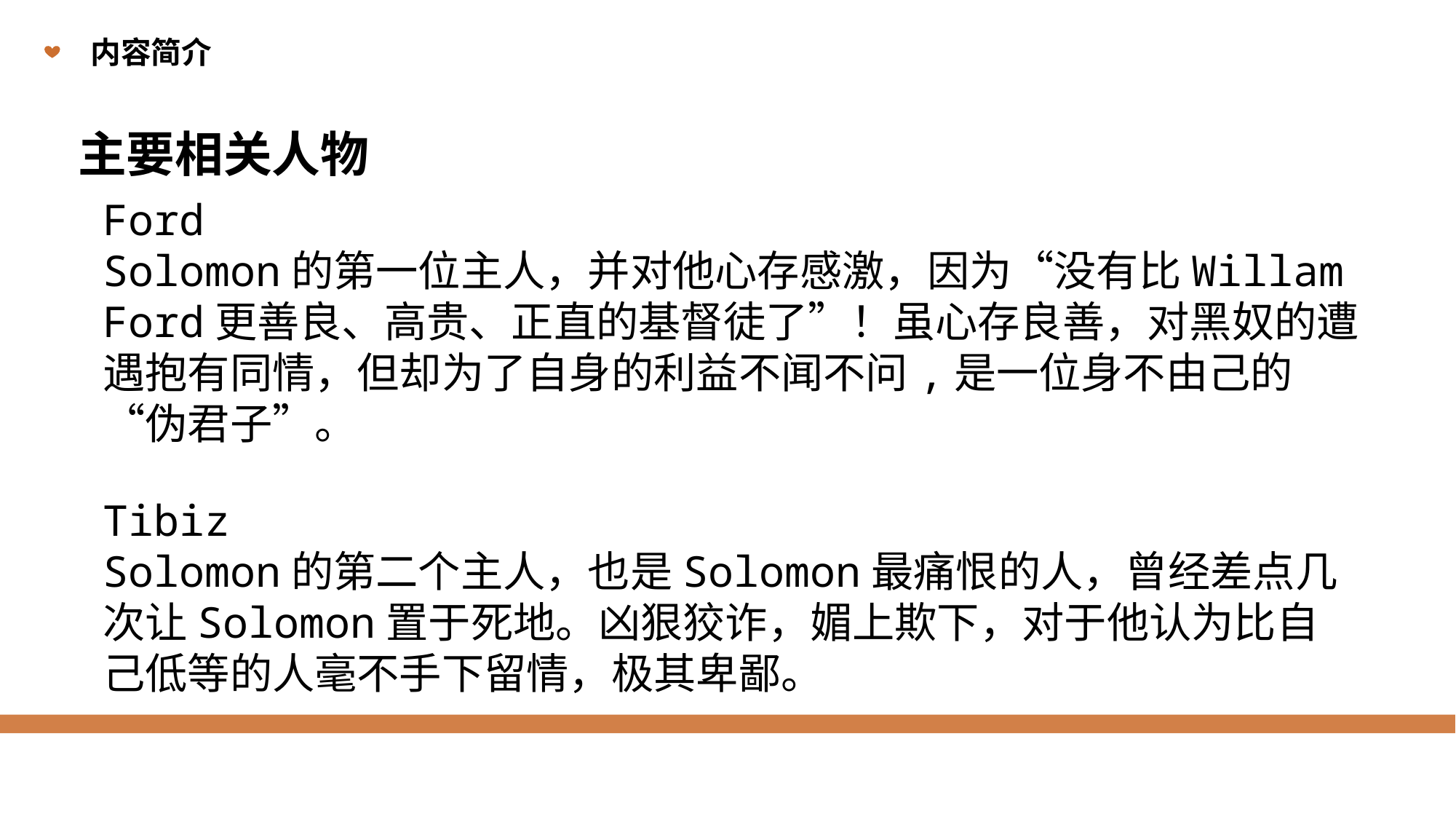

内容简介

 主要相关人物
Ford
Solomon的第一位主人，并对他心存感激，因为“没有比Willam Ford更善良、高贵、正直的基督徒了”！虽心存良善，对黑奴的遭遇抱有同情，但却为了自身的利益不闻不问,是一位身不由己的“伪君子”。
Tibiz
Solomon的第二个主人，也是Solomon最痛恨的人，曾经差点几次让Solomon置于死地。凶狠狡诈，媚上欺下，对于他认为比自己低等的人毫不手下留情，极其卑鄙。